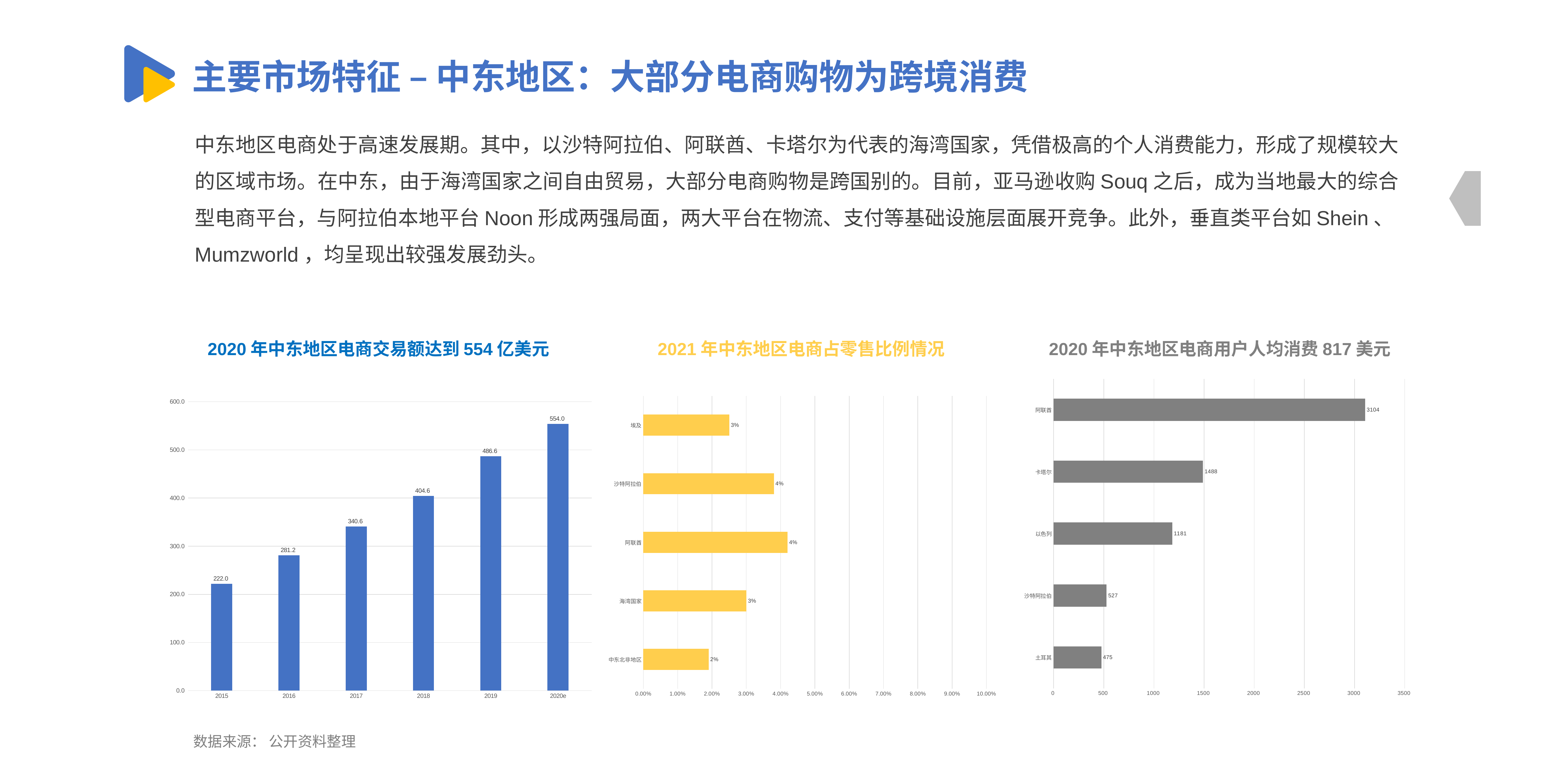

主要市场特征 – 中东地区：大部分电商购物为跨境消费
中东地区电商处于高速发展期。其中，以沙特阿拉伯、阿联酋、卡塔尔为代表的海湾国家，凭借极高的个人消费能力，形成了规模较大的区域市场。在中东，由于海湾国家之间自由贸易，大部分电商购物是跨国别的。目前，亚马逊收购Souq之后，成为当地最大的综合型电商平台，与阿拉伯本地平台Noon形成两强局面，两大平台在物流、支付等基础设施层面展开竞争。此外，垂直类平台如Shein、Mumzworld，均呈现出较强发展劲头。

03
01
2020年中东地区电商交易额达到554亿美元
2021年中东地区电商占零售比例情况
2020年中东地区电商用户人均消费817美元

### Chart

| Category | 人均电商消费（美元） |
|---|---|
| 土耳其 | 475.0 |
| 沙特阿拉伯 | 527.0 |
| 以色列 | 1181.0 |
| 卡塔尔 | 1488.0 |
| 阿联酋 | 3104.0 |

### Chart

| Category | 电商占零售比例 |
|---|---|
| 中东北非地区 | 0.019 |
| 海湾国家 | 0.03 |
| 阿联酋 | 0.042 |
| 沙特阿拉伯 | 0.038 |
| 埃及 | 0.025 |

### Chart

| Category | 市场规模（亿美元） |
|---|---|
| 2015 | 222.0 |
| 2016 | 281.2 |
| 2017 | 340.6 |
| 2018 | 404.6 |
| 2019 | 486.6 |
| 2020e | 554.0 |
02
04
数据来源： 公开资料整理